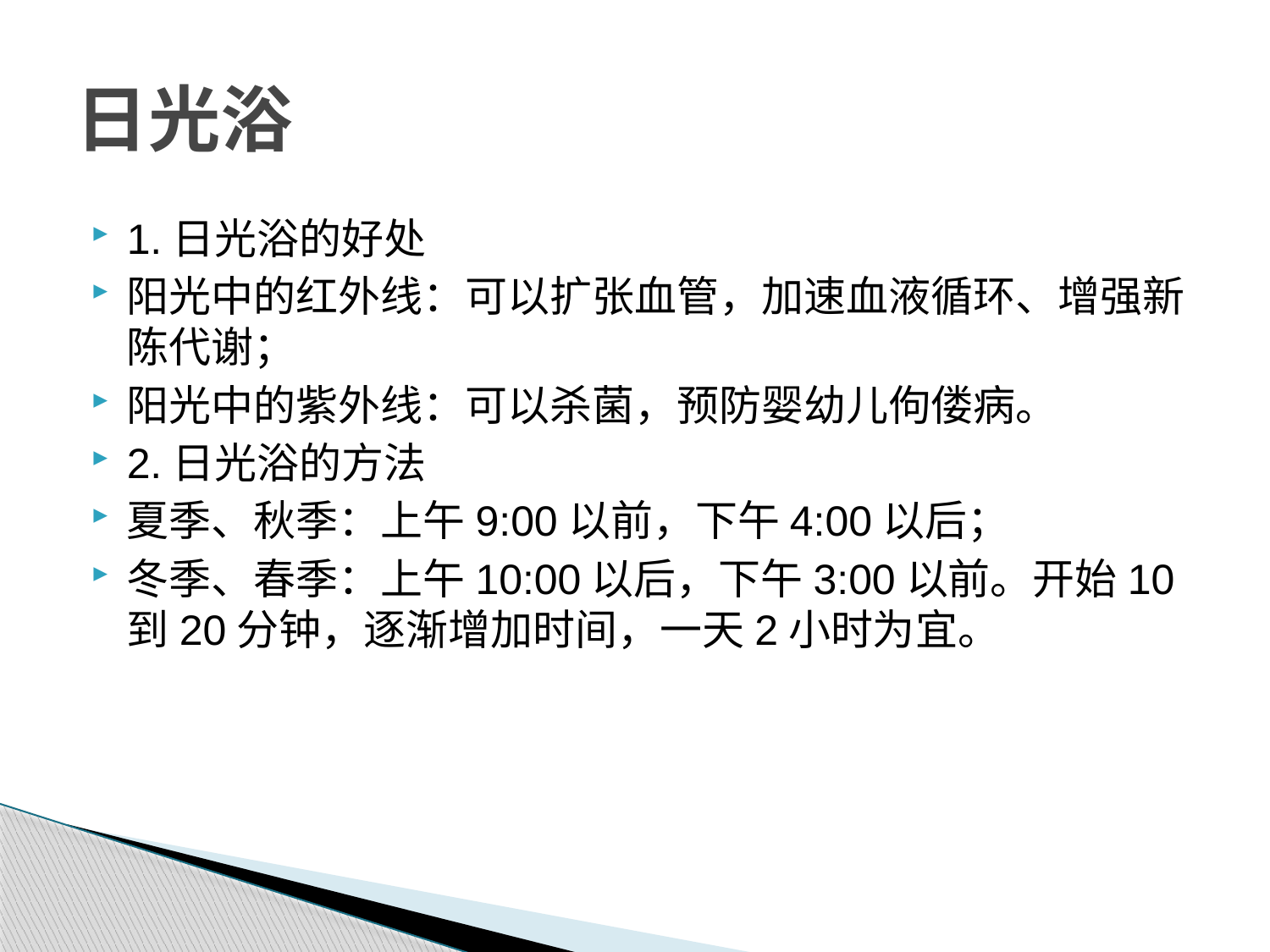

# 日光浴
1.日光浴的好处
阳光中的红外线：可以扩张血管，加速血液循环、增强新陈代谢；
阳光中的紫外线：可以杀菌，预防婴幼儿佝偻病。
2.日光浴的方法
夏季、秋季：上午9:00以前，下午4:00以后；
冬季、春季：上午10:00以后，下午3:00以前。开始10到20分钟，逐渐增加时间，一天2小时为宜。